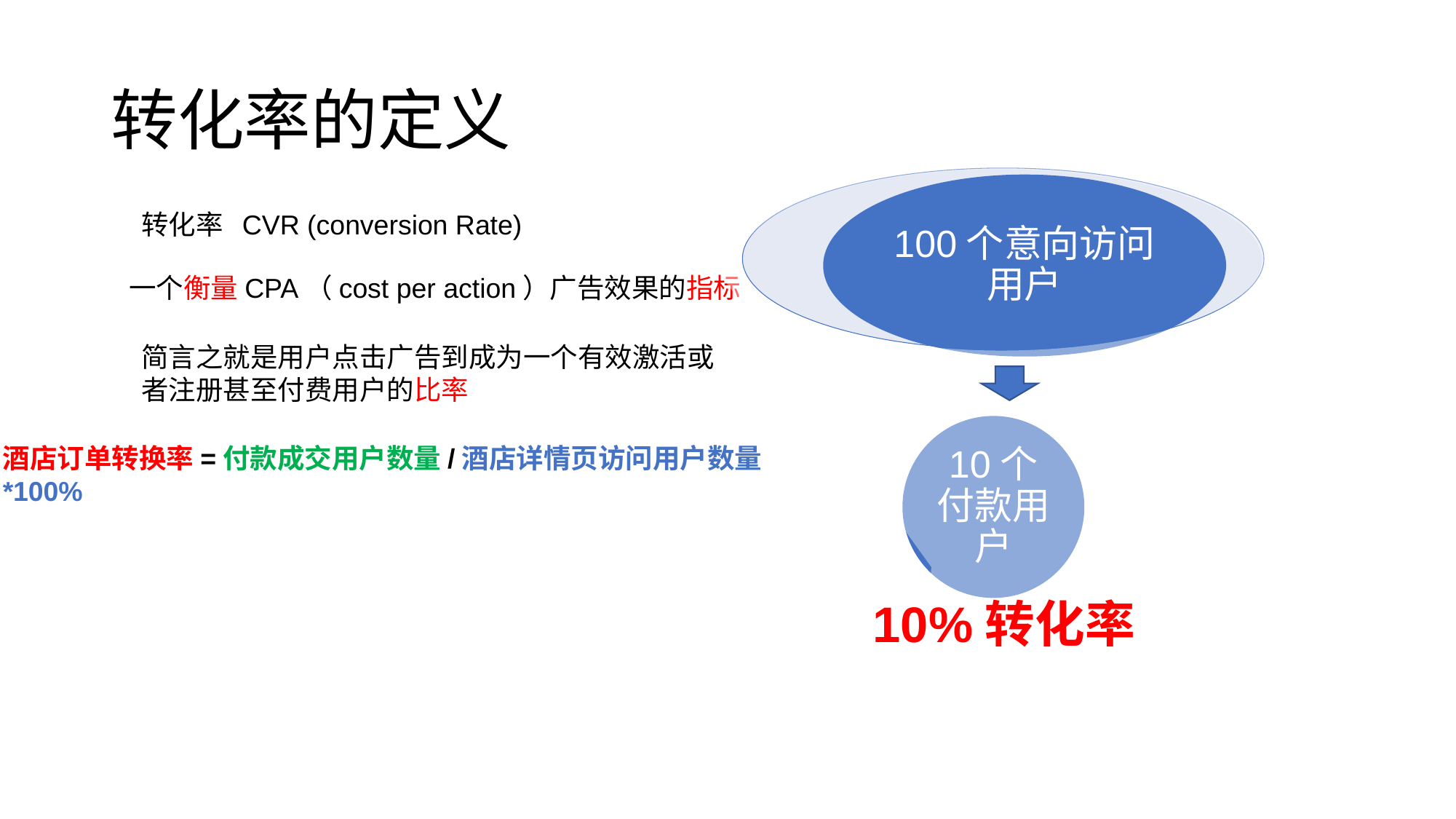

# 转化率的定义
10%转化率
10个付款用户
100个意向访问用户
转化率  CVR (conversion Rate)
一个衡量CPA（cost per action）广告效果的指标
简言之就是用户点击广告到成为一个有效激活或者注册甚至付费用户的比率

酒店订单转换率=付款成交用户数量/酒店详情页访问用户数量*100%